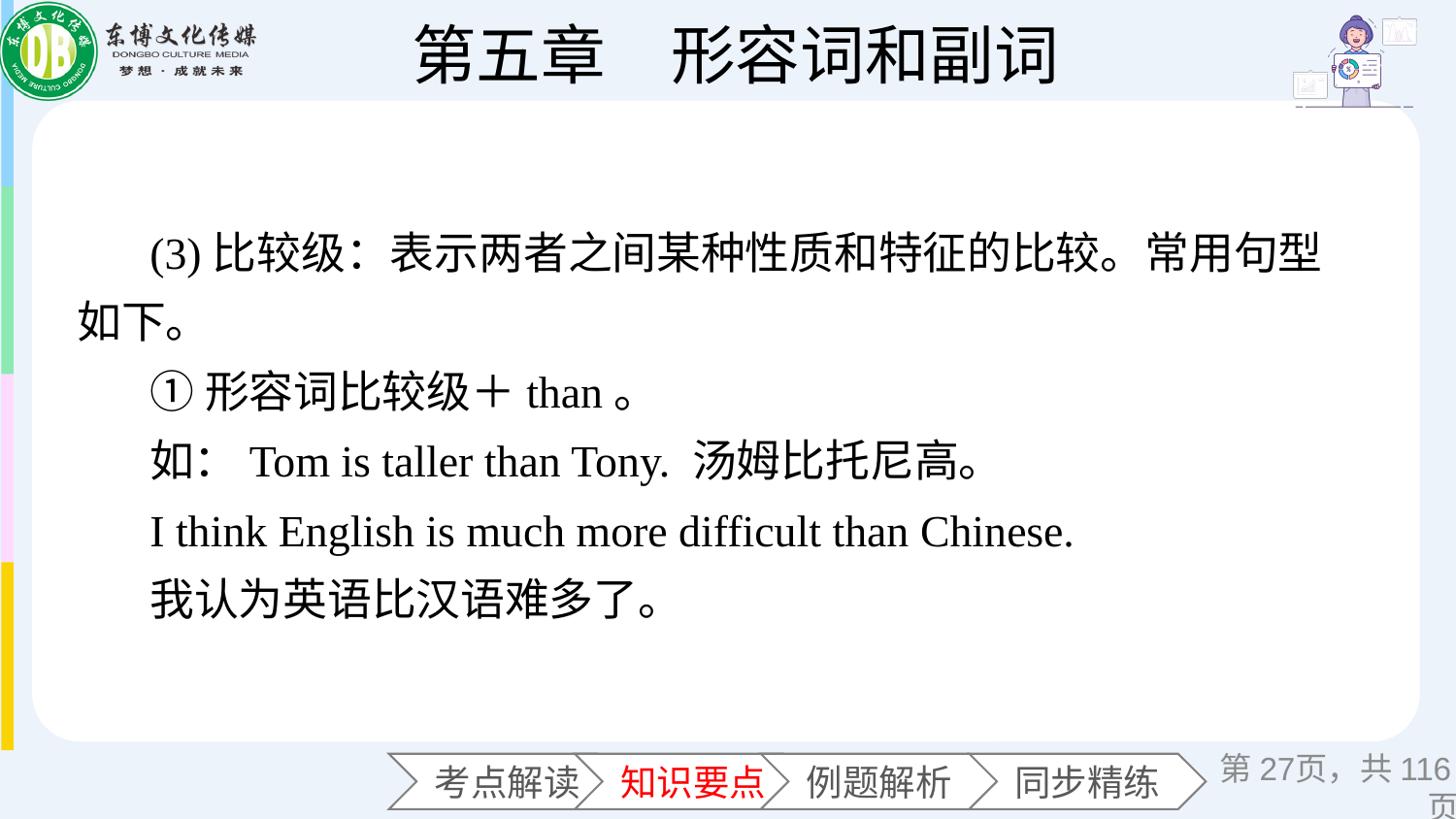

(3)比较级：表示两者之间某种性质和特征的比较。常用句型如下。
①形容词比较级＋than。
如：Tom is taller than Tony. 汤姆比托尼高。
I think English is much more difficult than Chinese.
我认为英语比汉语难多了。
第27页，共116页